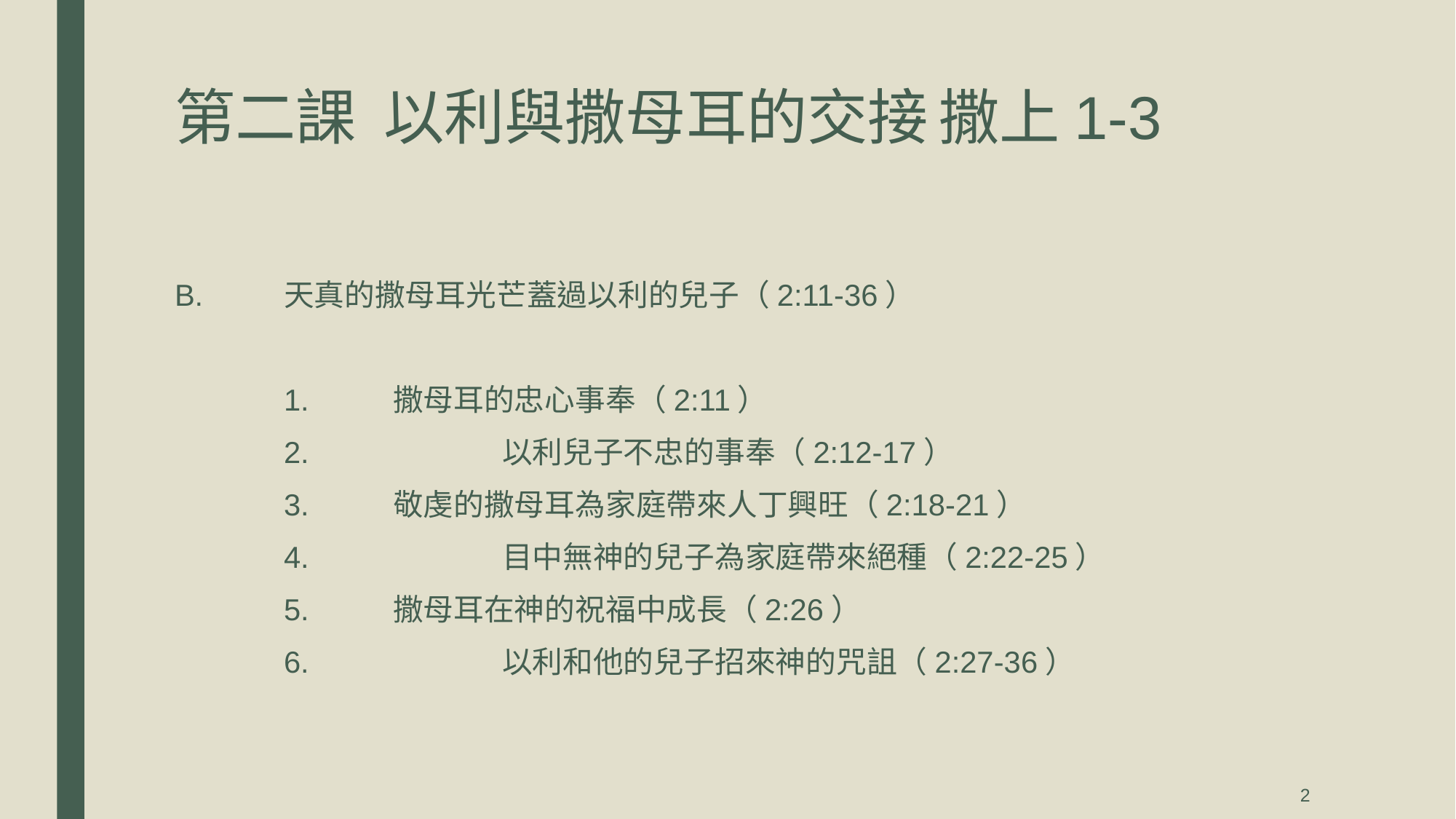

# 第二課  以利與撒母耳的交接	撒上1-3
B.	天真的撒母耳光芒蓋過以利的兒子（2:11-36）

	1.	撒母耳的忠心事奉（2:11）
	2.		以利兒子不忠的事奉（2:12-17）
	3.	敬虔的撒母耳為家庭帶來人丁興旺（2:18-21）
	4.		目中無神的兒子為家庭帶來絕種（2:22-25）
	5.	撒母耳在神的祝福中成長（2:26）
	6.		以利和他的兒子招來神的咒詛（2:27-36）

2